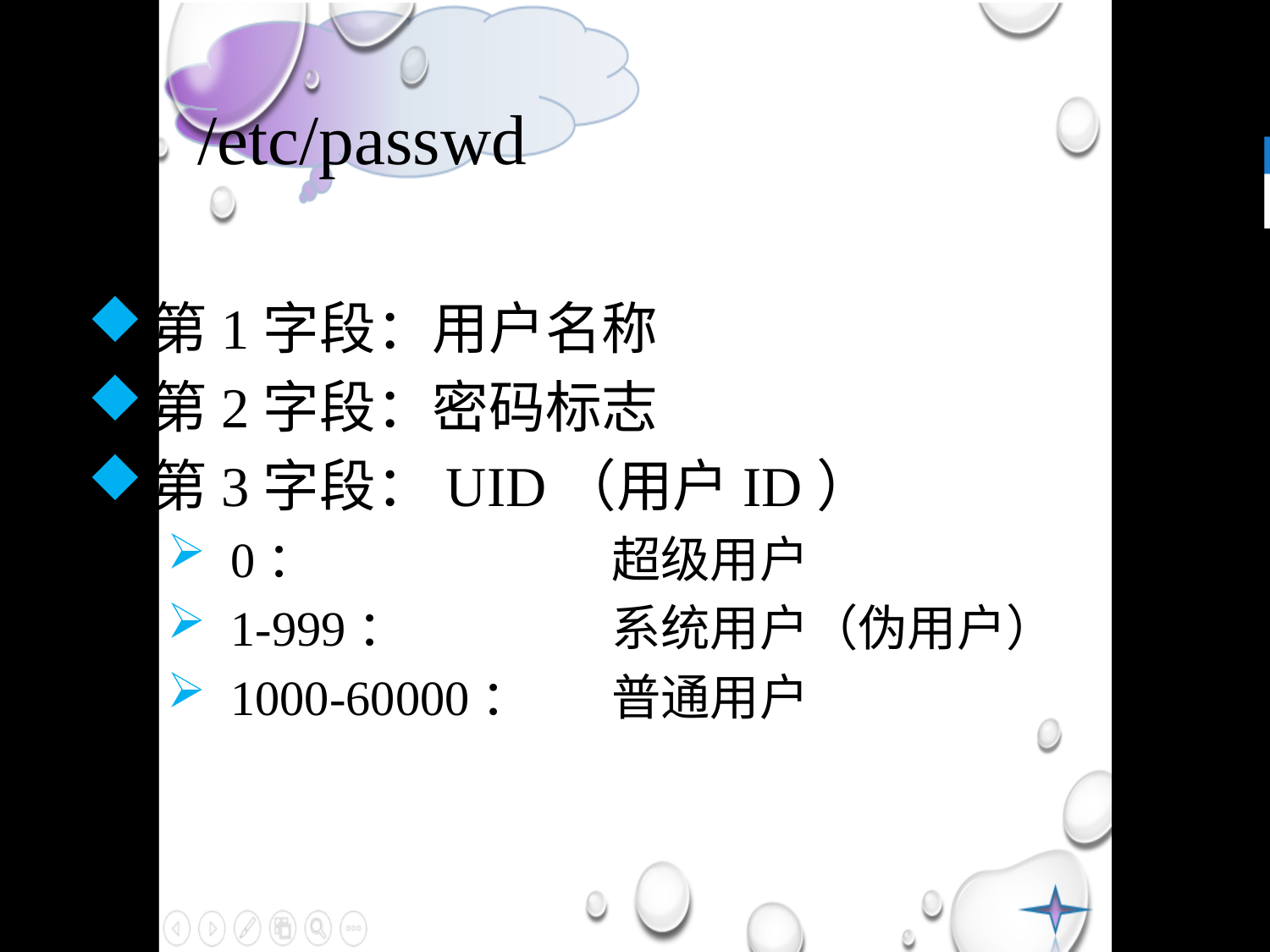

# 2、/etc/passwd
第1字段：用户名称
第2字段：密码标志
第3字段：UID（用户ID）
0：			超级用户
1-999：		系统用户（伪用户）
1000-60000：	普通用户